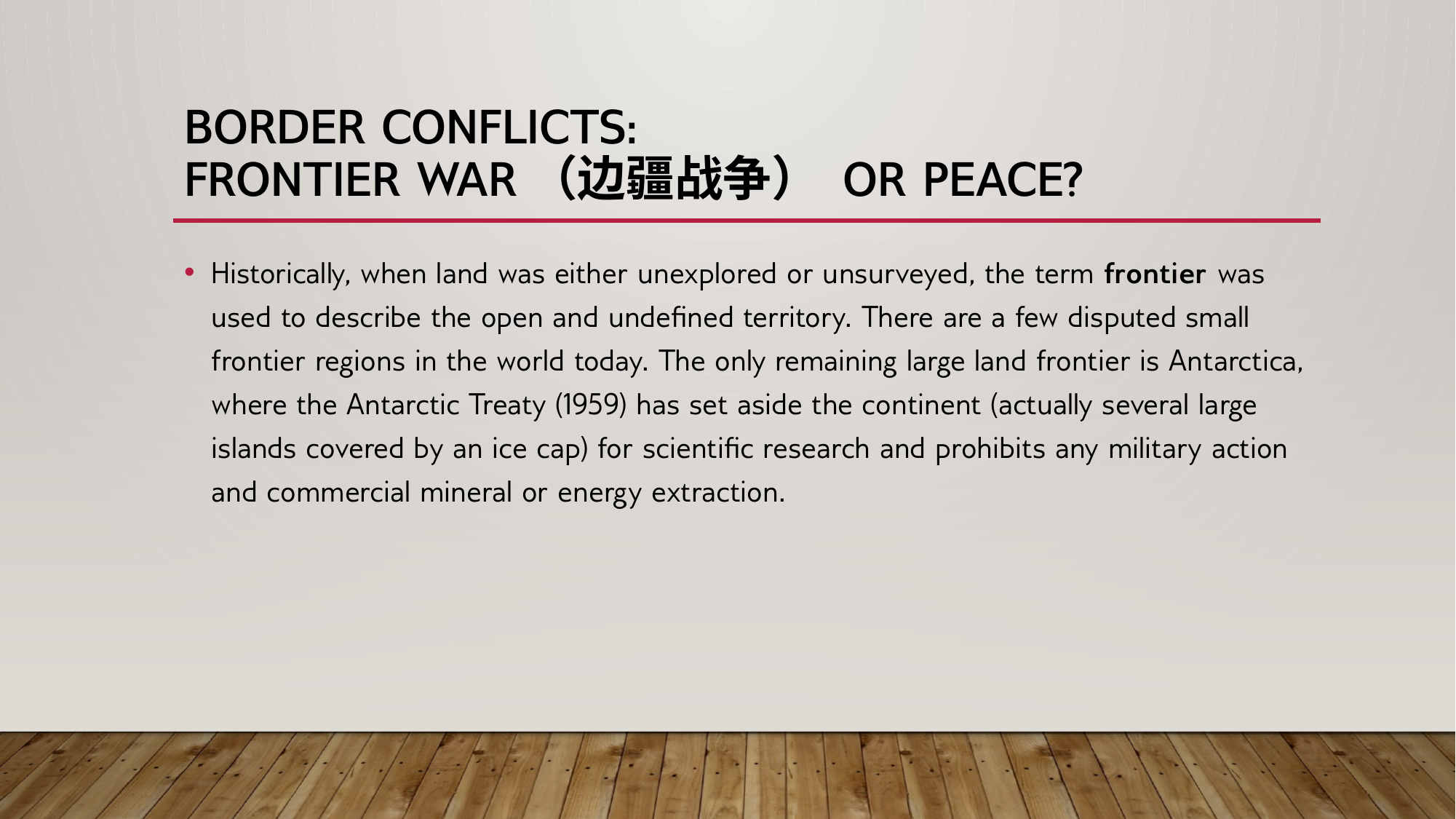

# Border Conflicts: Frontier War（边疆战争） or Peace?
Historically, when land was either unexplored or unsurveyed, the term frontier was used to describe the open and undefined territory. There are a few disputed small frontier regions in the world today. The only remaining large land frontier is Antarctica, where the Antarctic Treaty (1959) has set aside the continent (actually several large islands covered by an ice cap) for scientific research and prohibits any military action and commercial mineral or energy extraction.